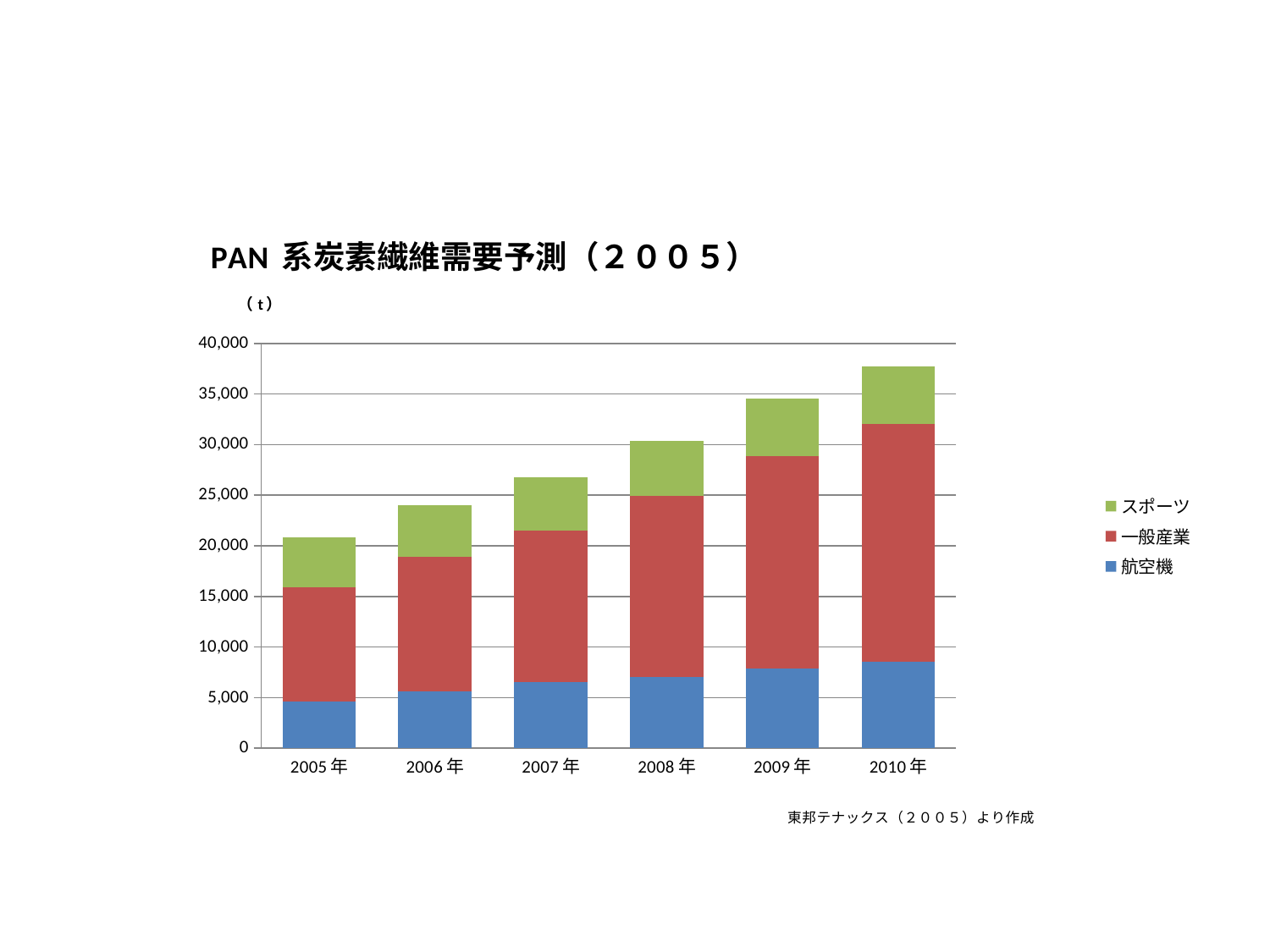

#

### Chart: PAN 系炭素繊維需要予測（２００５）

| Category | 航空機 | 一般産業 | スポーツ |
|---|---|---|---|
| 2005年 | 4620.0 | 11300.0 | 4900.0 |
| 2006年 | 5630.0 | 13310.0 | 5110.0 |
| 2007年 | 6550.0 | 14970.0 | 5260.0 |
| 2008年 | 7050.0 | 17910.0 | 5430.0 |
| 2009年 | 7850.0 | 21050.0 | 5610.0 |
| 2010年 | 8530.0 | 23470.0 | 5720.0 |